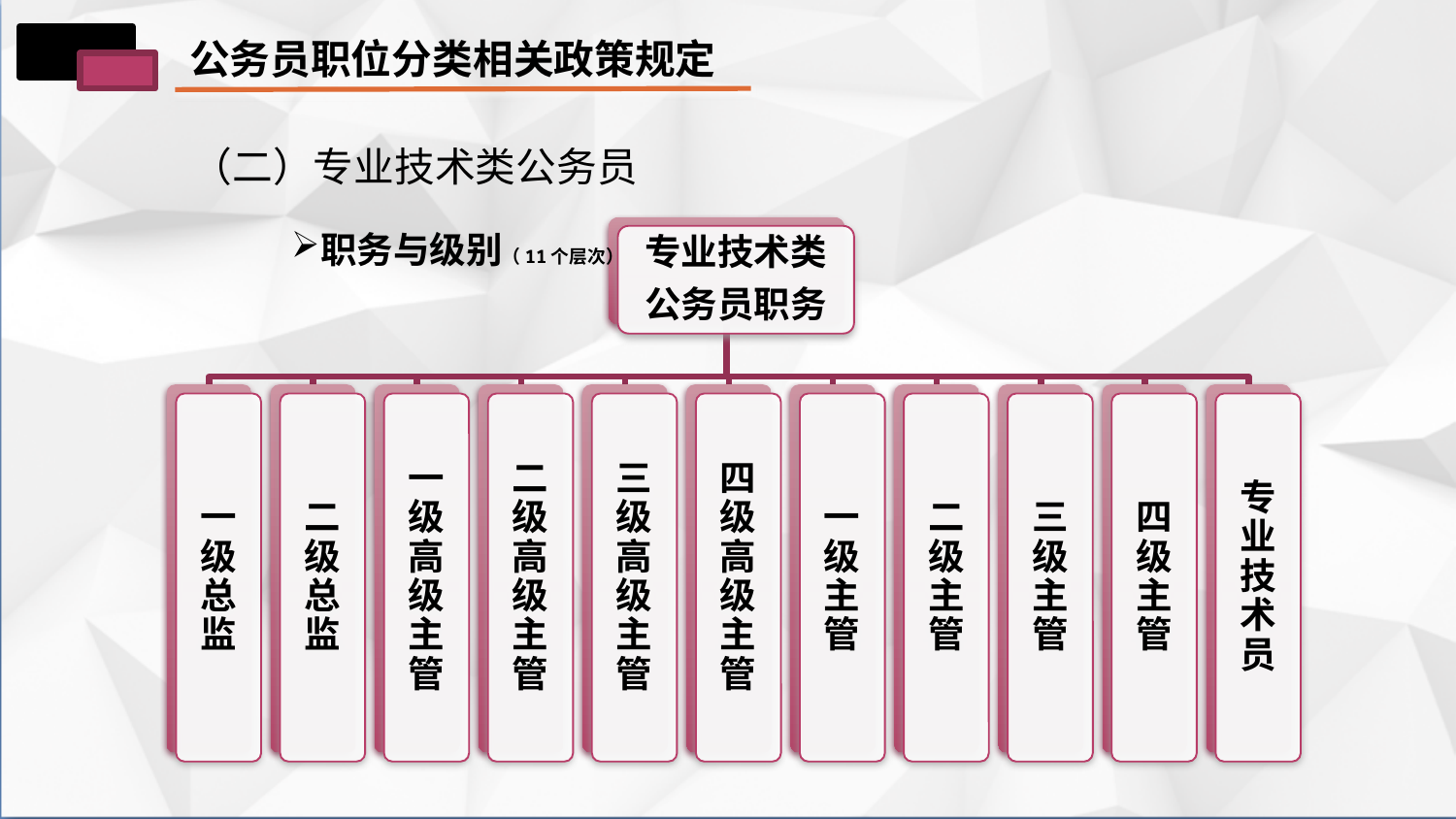

公务员职位分类相关政策规定

（二）专业技术类公务员
职务与级别（11个层次）
专业技术类
公务员职务
一级总监
二级总监
一级高级主管
二级高级主管
三级高级主管
四级高级主管
一级主管
二级主管
三级主管
四级主管
专业技术员